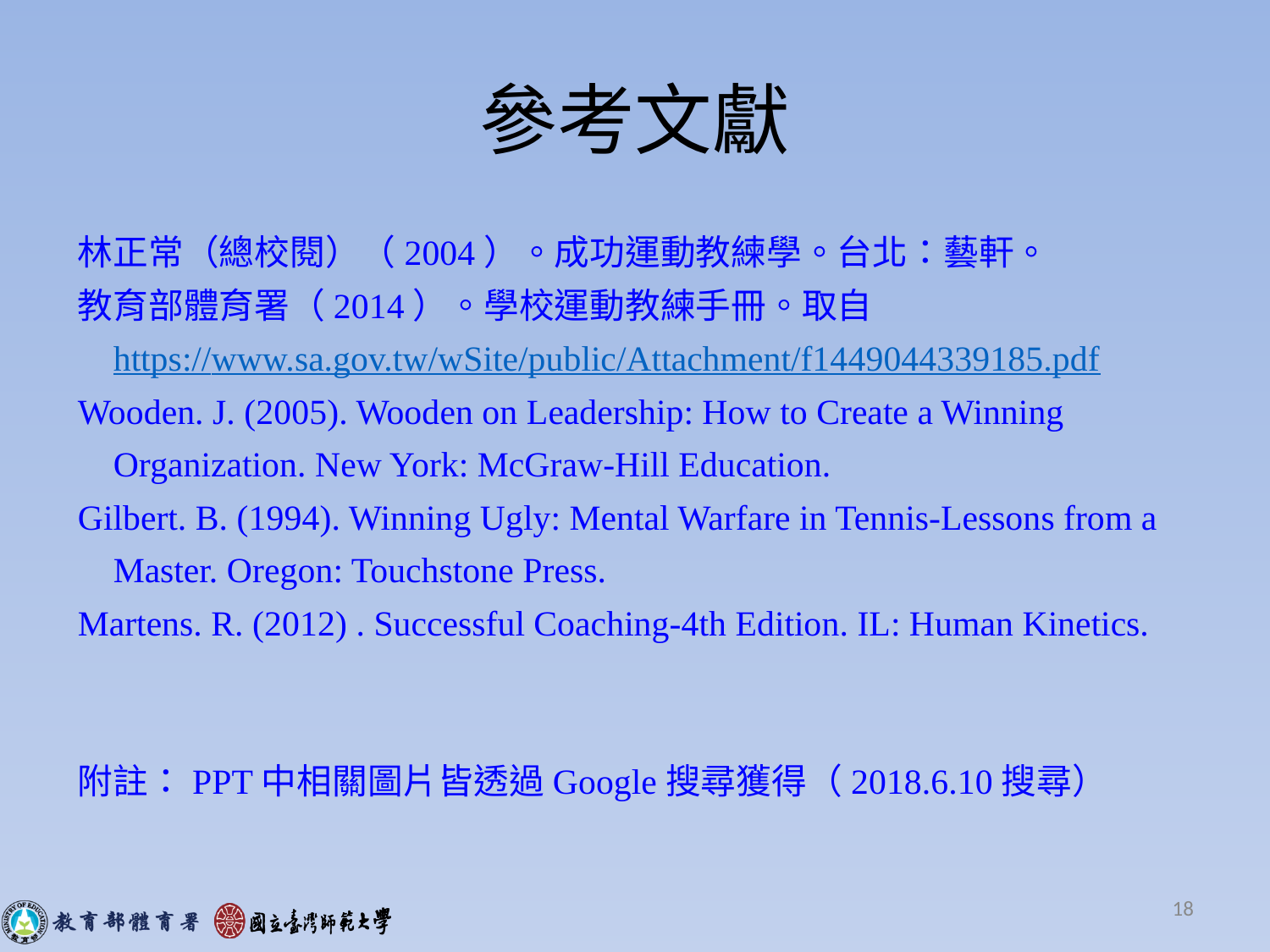

# 參考文獻
林正常（總校閱）（2004）。成功運動教練學。台北：藝軒。
教育部體育署（2014）。學校運動教練手冊。取自
    https://www.sa.gov.tw/wSite/public/Attachment/f1449044339185.pdf
Wooden. J. (2005). Wooden on Leadership: How to Create a Winning
    Organization. New York: McGraw-Hill Education.
Gilbert. B. (1994). Winning Ugly: Mental Warfare in Tennis-Lessons from a
    Master. Oregon: Touchstone Press.
Martens. R. (2012) . Successful Coaching-4th Edition. IL: Human Kinetics.

附註：PPT中相關圖片皆透過Google搜尋獲得（2018.6.10搜尋）
18